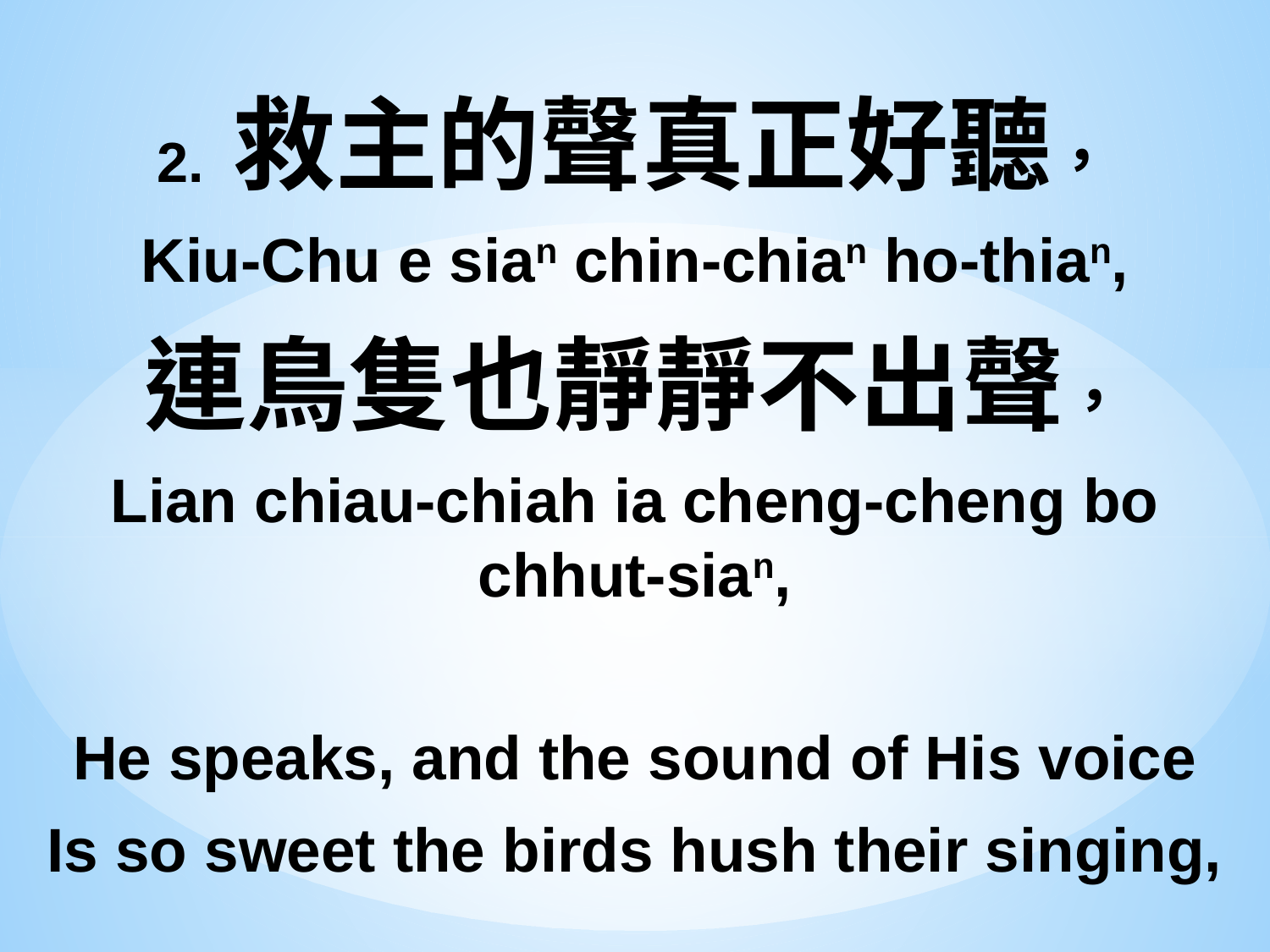

2. 救主的聲真正好聽，
Kiu-Chu e sian chin-chian ho-thian,
連鳥隻也靜靜不出聲，
Lian chiau-chiah ia cheng-cheng bo chhut-sian,

He speaks, and the sound of His voice
Is so sweet the birds hush their singing,